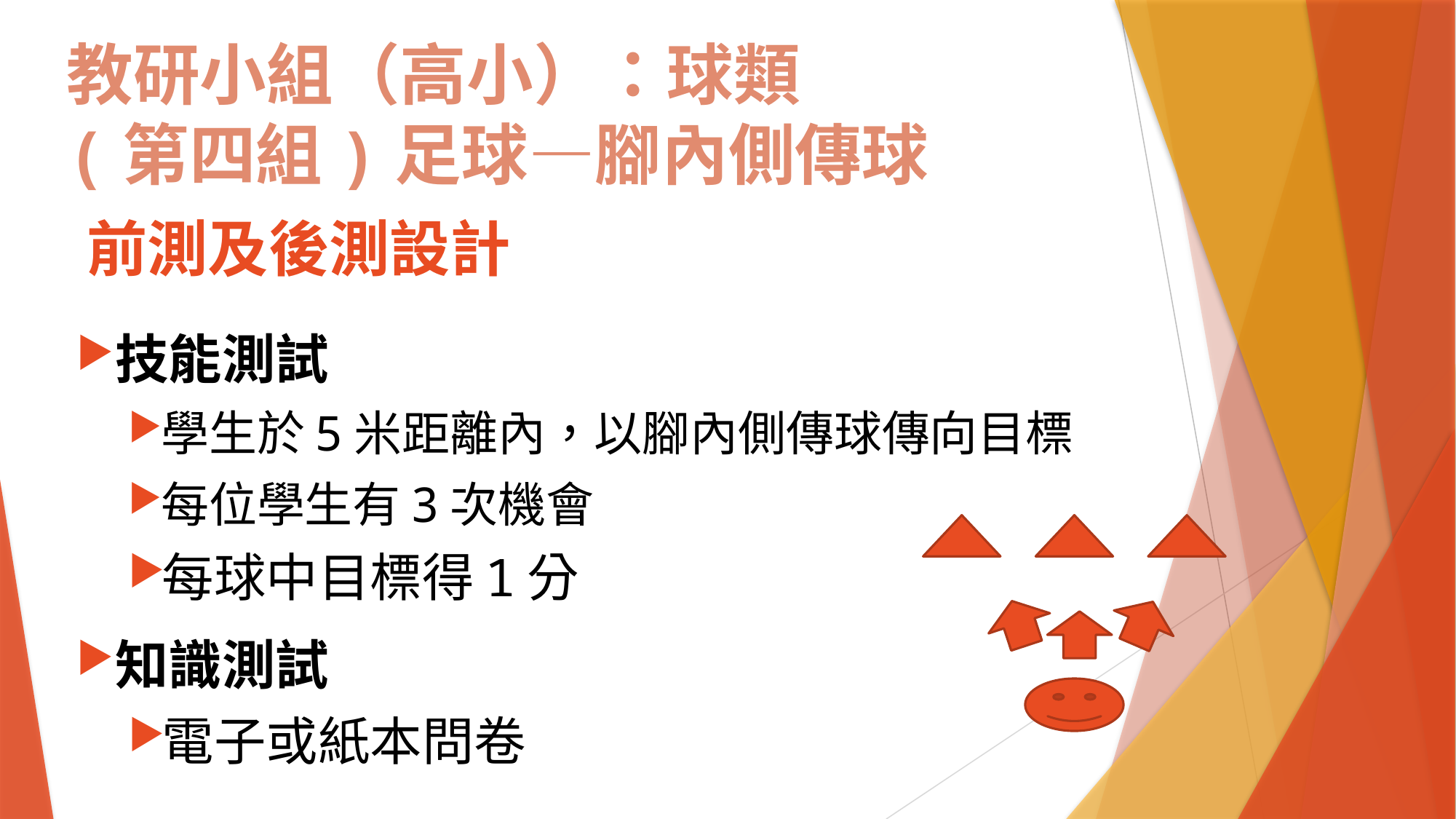

教研小組（高小）：球類
(第四組)足球—腳內側傳球
# 前測及後測設計
技能測試
學生於5米距離內，以腳內側傳球傳向目標
每位學生有3次機會
每球中目標得1分
知識測試
電子或紙本問卷